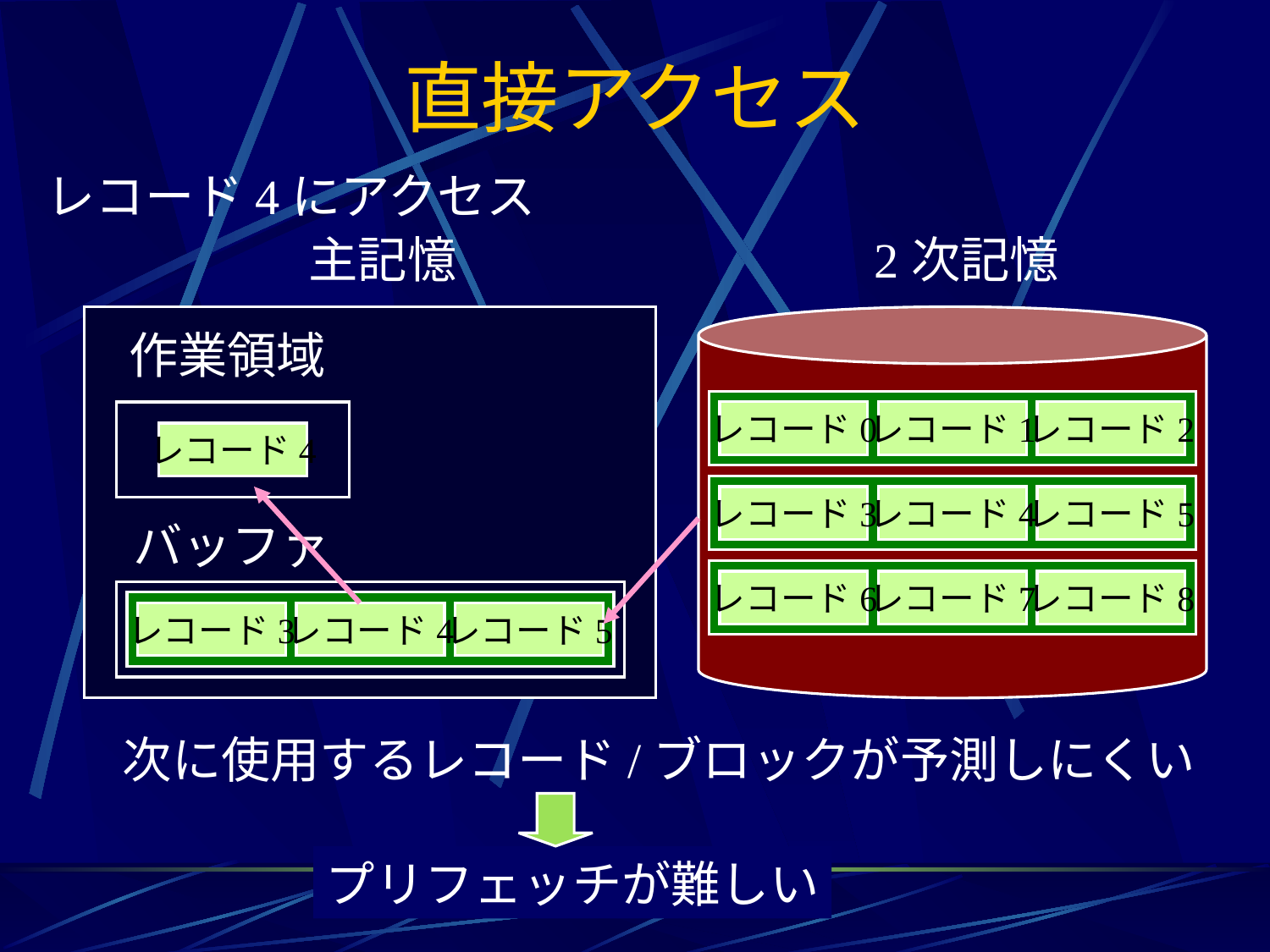

# 直接アクセス
レコード4にアクセス
主記憶
2次記憶

作業領域

レコード0
レコード1
レコード2
レコード4

レコード3
レコード4
レコード5
バッファ

レコード6
レコード7
レコード8

レコード3
レコード4
レコード5
次に使用するレコード/ブロックが予測しにくい

プリフェッチが難しい